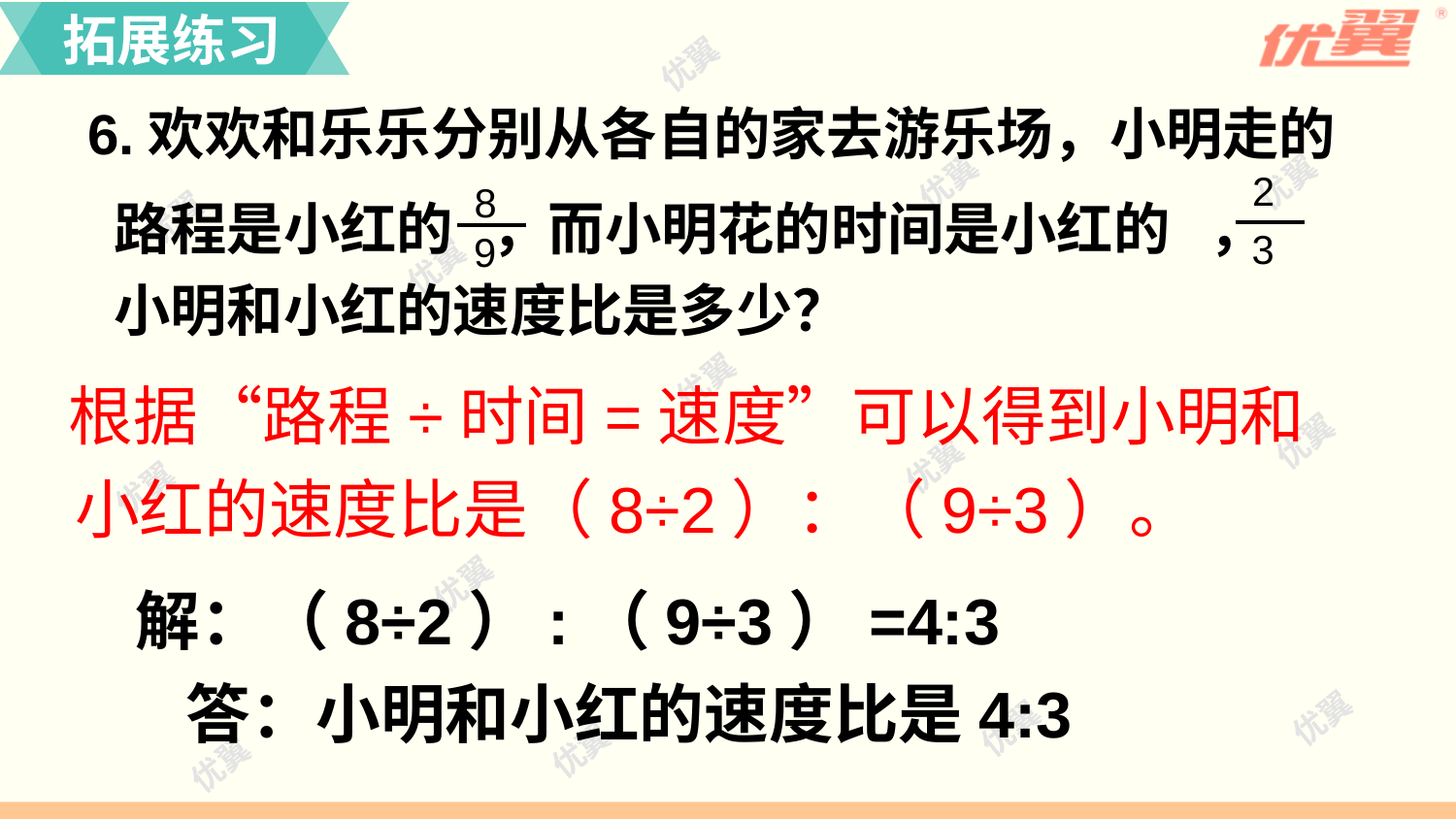

拓展练习

6.欢欢和乐乐分别从各自的家去游乐场，小明走的
 路程是小红的   ，而小明花的时间是小红的   ，
 小明和小红的速度比是多少？
2
3
8
9
    根据“路程÷时间=速度”可以得到小明和
    小红的速度比是（8÷2）：（9÷3）。
  解：（8÷2）:（9÷3）=4:3
     答：小明和小红的速度比是4:3